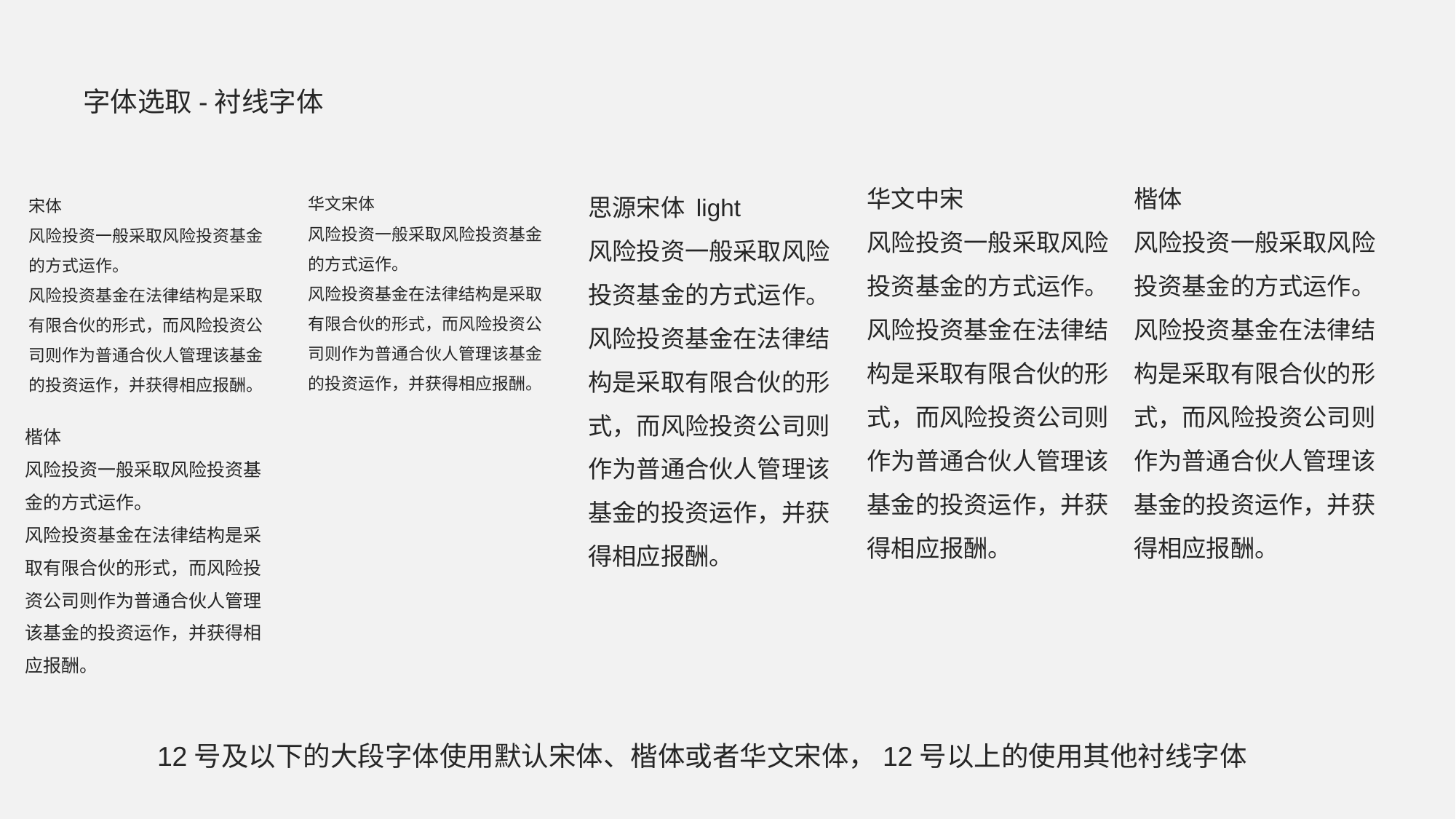

字体选取-衬线字体
华文中宋
风险投资一般采取风险投资基金的方式运作。
风险投资基金在法律结构是采取有限合伙的形式，而风险投资公司则作为普通合伙人管理该基金的投资运作，并获得相应报酬。
楷体
风险投资一般采取风险投资基金的方式运作。
风险投资基金在法律结构是采取有限合伙的形式，而风险投资公司则作为普通合伙人管理该基金的投资运作，并获得相应报酬。
思源宋体 light
风险投资一般采取风险投资基金的方式运作。
风险投资基金在法律结构是采取有限合伙的形式，而风险投资公司则作为普通合伙人管理该基金的投资运作，并获得相应报酬。
华文宋体
风险投资一般采取风险投资基金的方式运作。
风险投资基金在法律结构是采取有限合伙的形式，而风险投资公司则作为普通合伙人管理该基金的投资运作，并获得相应报酬。
宋体
风险投资一般采取风险投资基金的方式运作。
风险投资基金在法律结构是采取有限合伙的形式，而风险投资公司则作为普通合伙人管理该基金的投资运作，并获得相应报酬。
楷体
风险投资一般采取风险投资基金的方式运作。
风险投资基金在法律结构是采取有限合伙的形式，而风险投资公司则作为普通合伙人管理该基金的投资运作，并获得相应报酬。
12号及以下的大段字体使用默认宋体、楷体或者华文宋体，12号以上的使用其他衬线字体